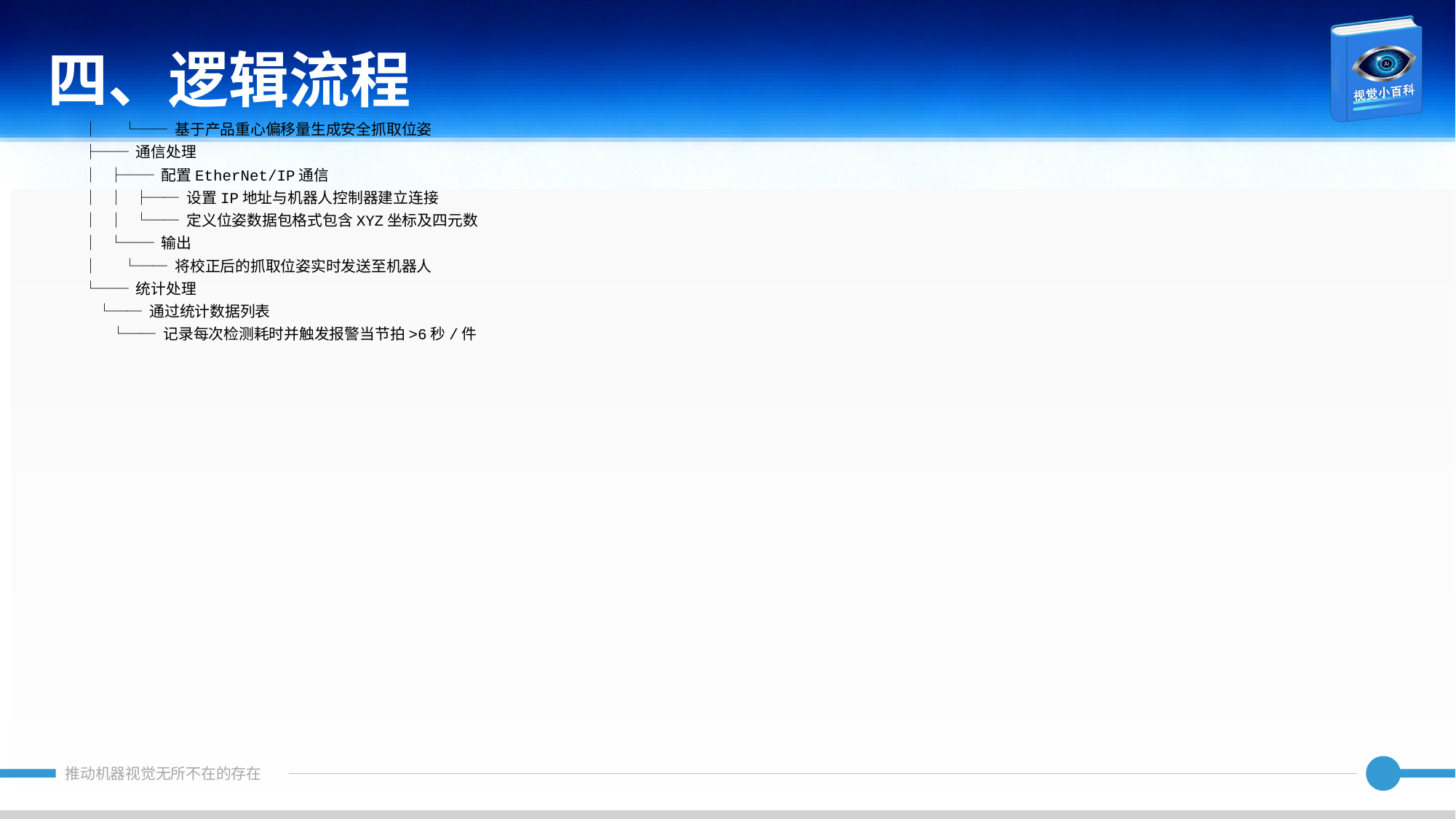

四、逻辑流程

│       └── 基于产品重心偏移量生成安全抓取位姿
├── 通信处理
│   ├── 配置EtherNet/IP通信
│   │   ├── 设置IP地址与机器人控制器建立连接
│   │   └── 定义位姿数据包格式包含XYZ坐标及四元数
│   └── 输出
│       └── 将校正后的抓取位姿实时发送至机器人
└── 统计处理
    └── 通过统计数据列表
        └── 记录每次检测耗时并触发报警当节拍>6秒/件
10